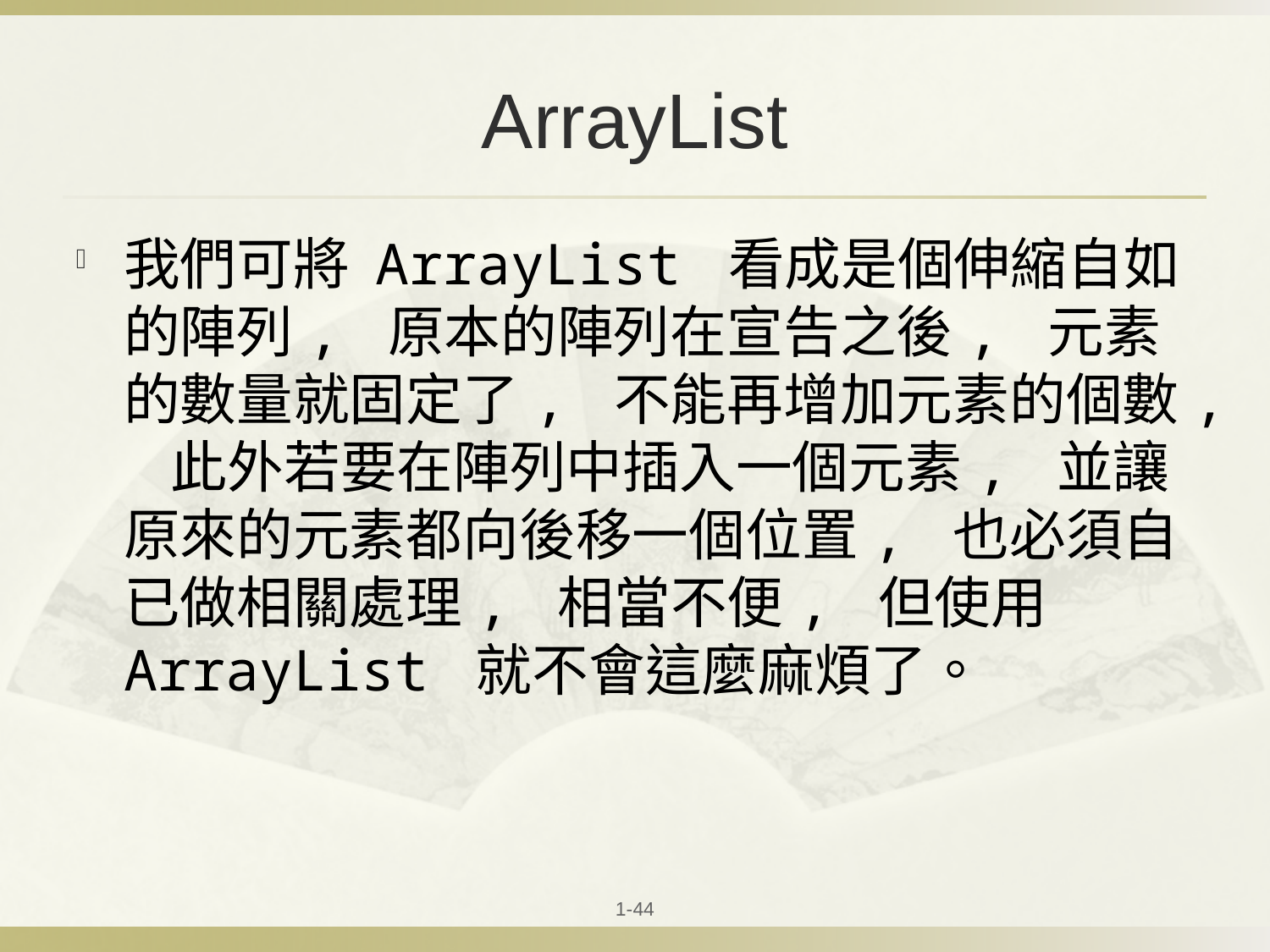

# ArrayList
我們可將 ArrayList 看成是個伸縮自如的陣列, 原本的陣列在宣告之後, 元素的數量就固定了, 不能再增加元素的個數, 此外若要在陣列中插入一個元素, 並讓原來的元素都向後移一個位置, 也必須自已做相關處理, 相當不便, 但使用 ArrayList 就不會這麼麻煩了。
1-44